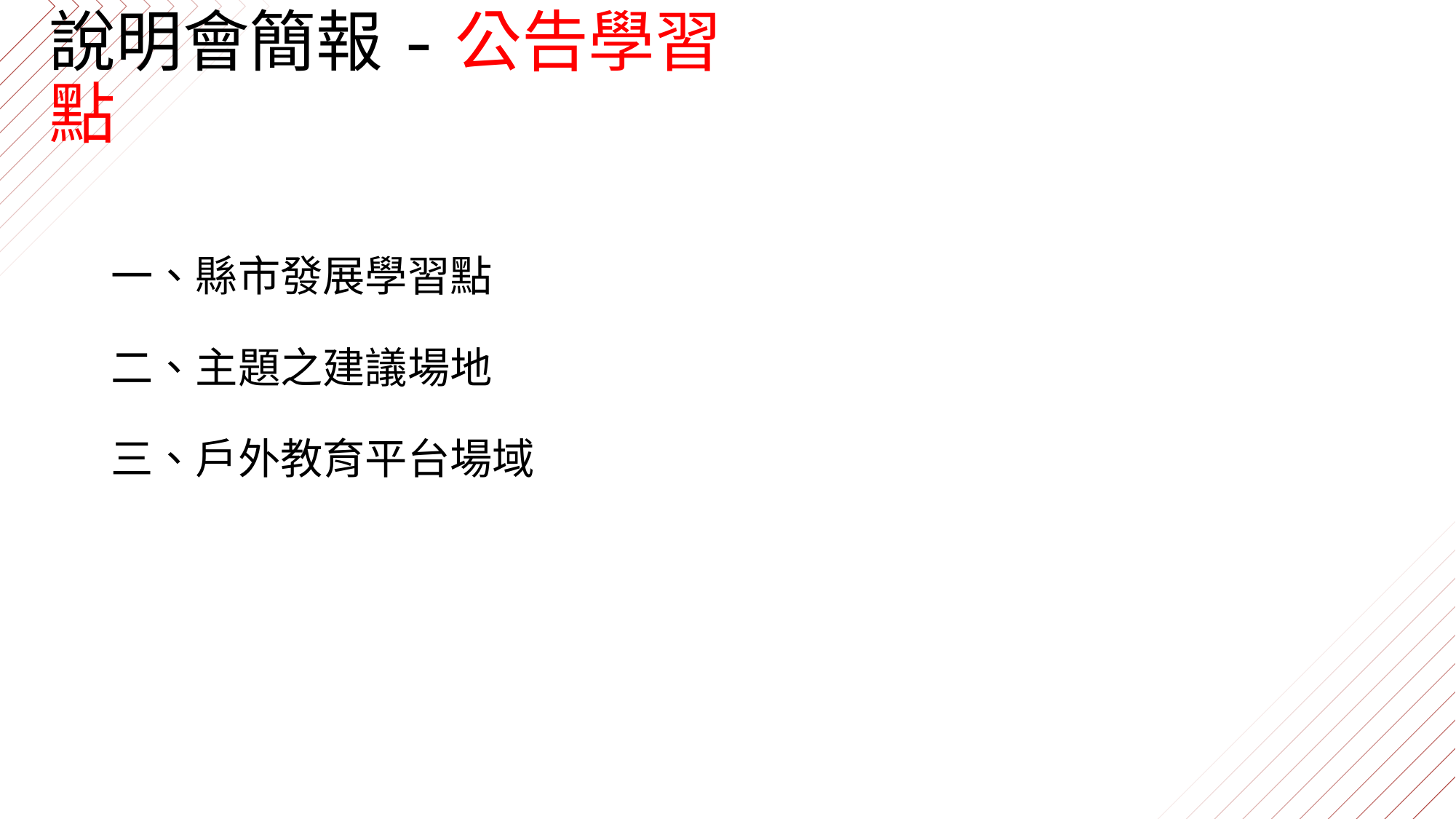

說明會簡報-公告學習點
一、縣市發展學習點
二、主題之建議場地
三、戶外教育平台場域